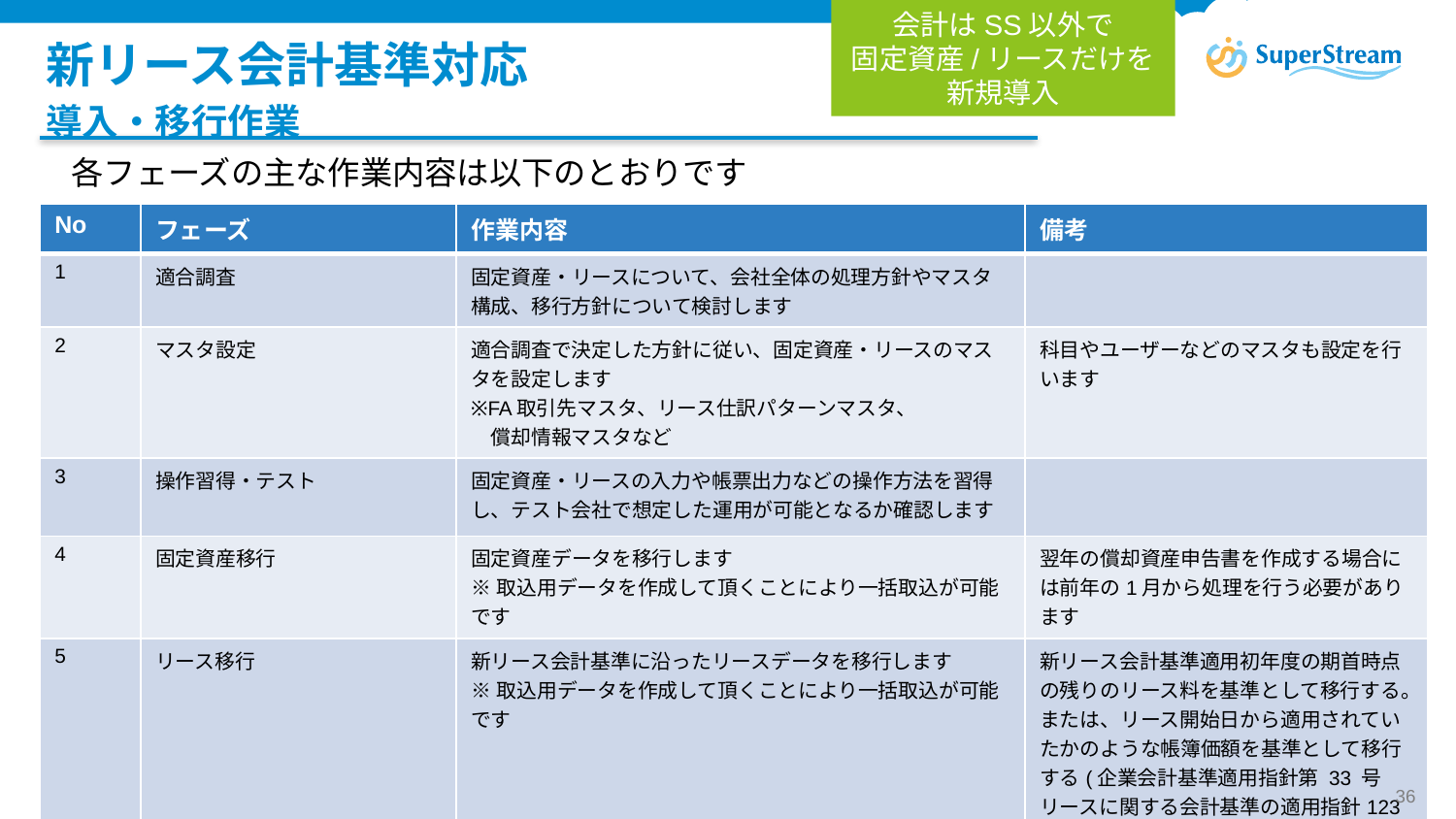

会計はSS以外で
固定資産/リースだけを
新規導入
# 新リース会計基準対応
導入・移行作業
各フェーズの主な作業内容は以下のとおりです
| No | フェーズ | 作業内容 | 備考 |
| --- | --- | --- | --- |
| 1 | 適合調査 | 固定資産・リースについて、会社全体の処理方針やマスタ構成、移行方針について検討します |  |
| 2 | マスタ設定 | 適合調査で決定した方針に従い、固定資産・リースのマスタを設定します ※FA取引先マスタ、リース仕訳パターンマスタ、 　償却情報マスタなど | 科目やユーザーなどのマスタも設定を行います |
| 3 | 操作習得・テスト | 固定資産・リースの入力や帳票出力などの操作方法を習得し、テスト会社で想定した運用が可能となるか確認します |  |
| 4 | 固定資産移行 | 固定資産データを移行します ※取込用データを作成して頂くことにより一括取込が可能です | 翌年の償却資産申告書を作成する場合には前年の1月から処理を行う必要があります |
| 5 | リース移行 | 新リース会計基準に沿ったリースデータを移行します ※取込用データを作成して頂くことにより一括取込が可能です | 新リース会計基準適用初年度の期首時点の残りのリース料を基準として移行する。または、リース開始日から適用されていたかのような帳簿価額を基準として移行する(企業会計基準適用指針第 33 号 リースに関する会計基準の適用指針123 項(2)①)などの検討が必要となります |
©Canon IT Solutions Inc.  All rights reserved.
36